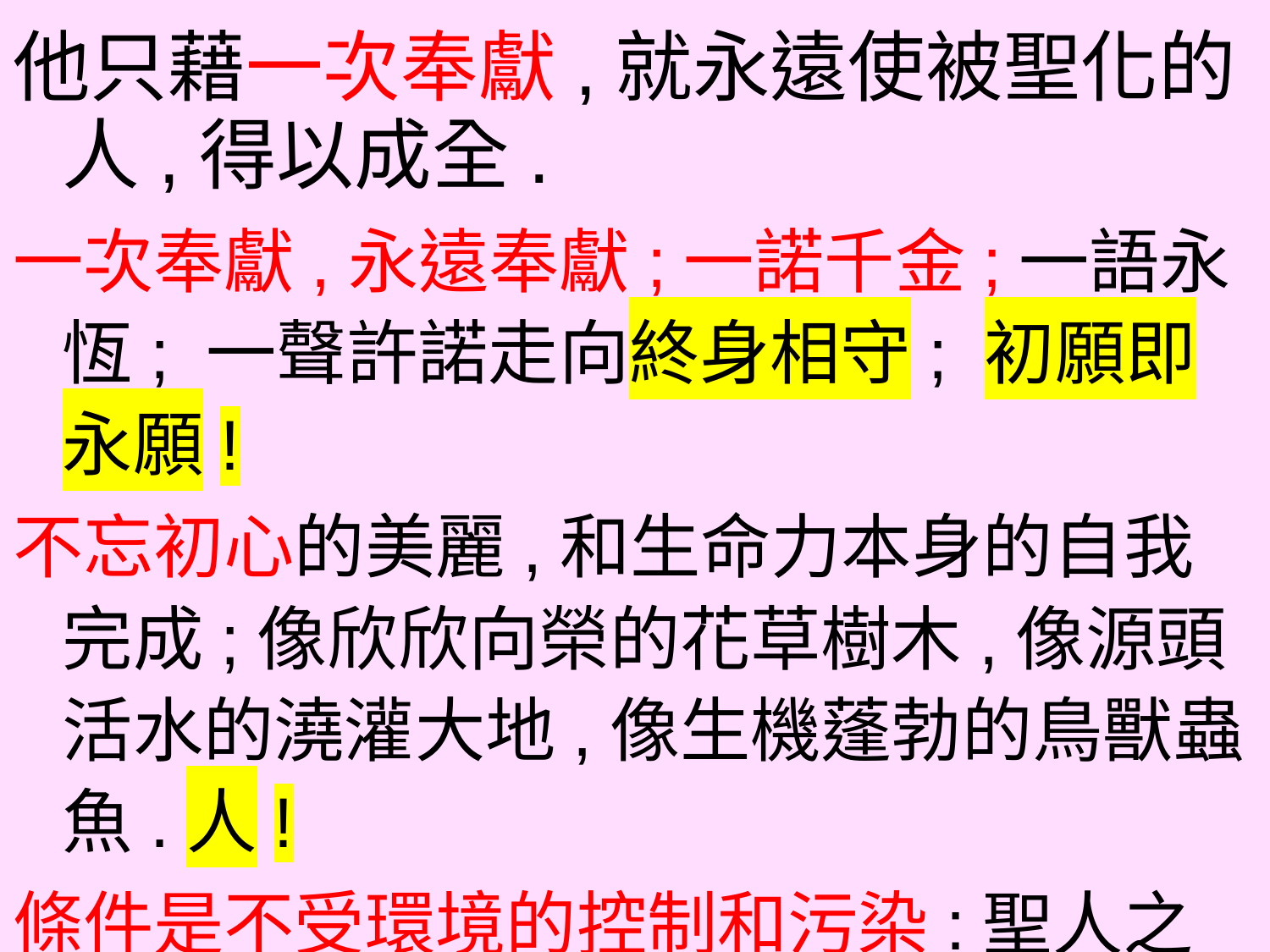

他只藉一次奉獻,就永遠使被聖化的人,得以成全.
一次奉獻,永遠奉獻;一諾千金;一語永恆; 一聲許諾走向終身相守; 初願即永願!
不忘初心的美麗,和生命力本身的自我完成;像欣欣向榮的花草樹木,像源頭活水的澆灌大地,像生機蓬勃的鳥獸蟲魚.人!
條件是不受環境的控制和污染:聖人之心如明鏡止水;物來不亂,物去不留.